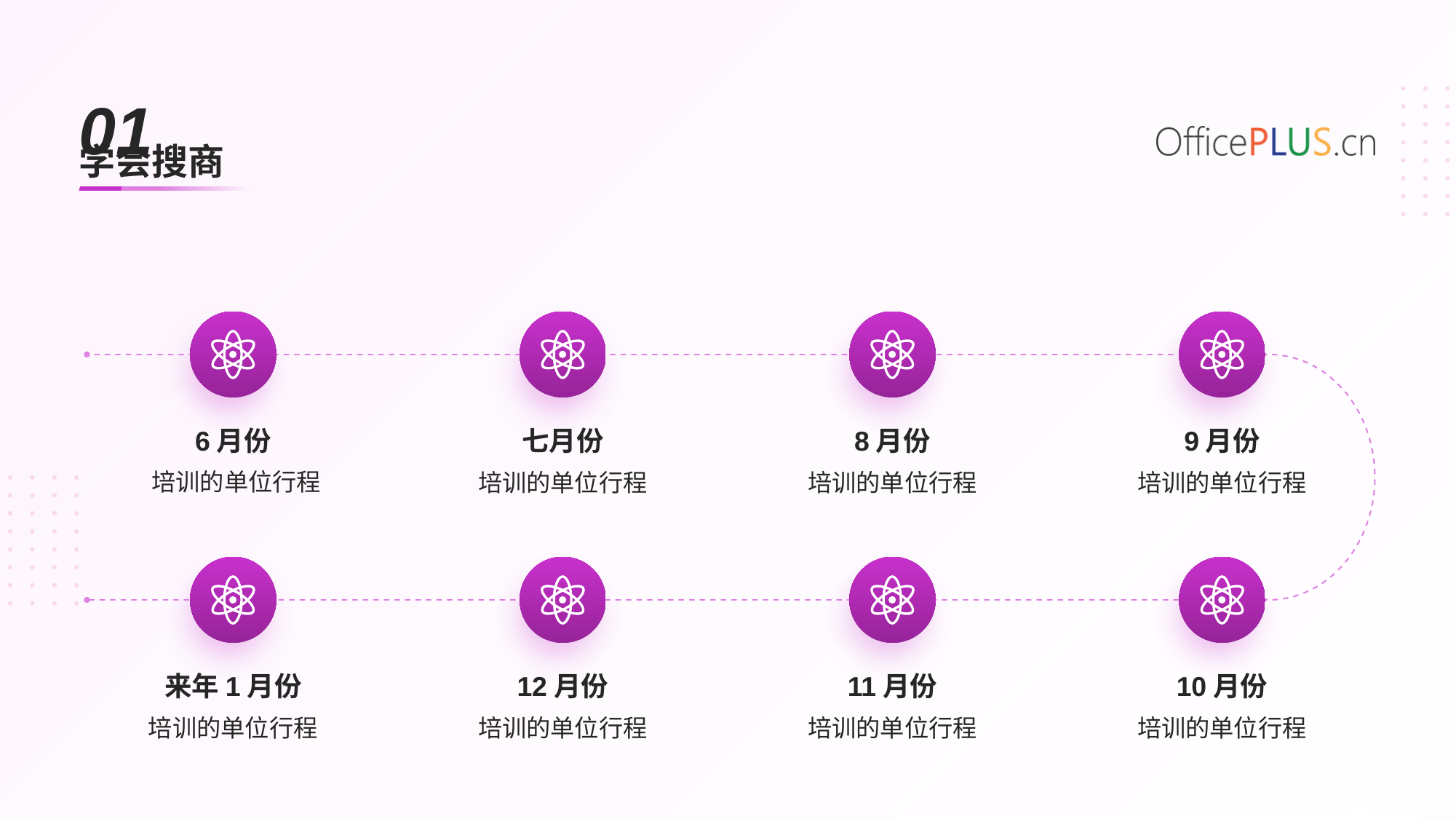

01
学会搜商

6月份
七月份
8月份
9月份
培训的单位行程
培训的单位行程
培训的单位行程
培训的单位行程

来年1月份
12月份
11月份
10月份
培训的单位行程
培训的单位行程
培训的单位行程
培训的单位行程